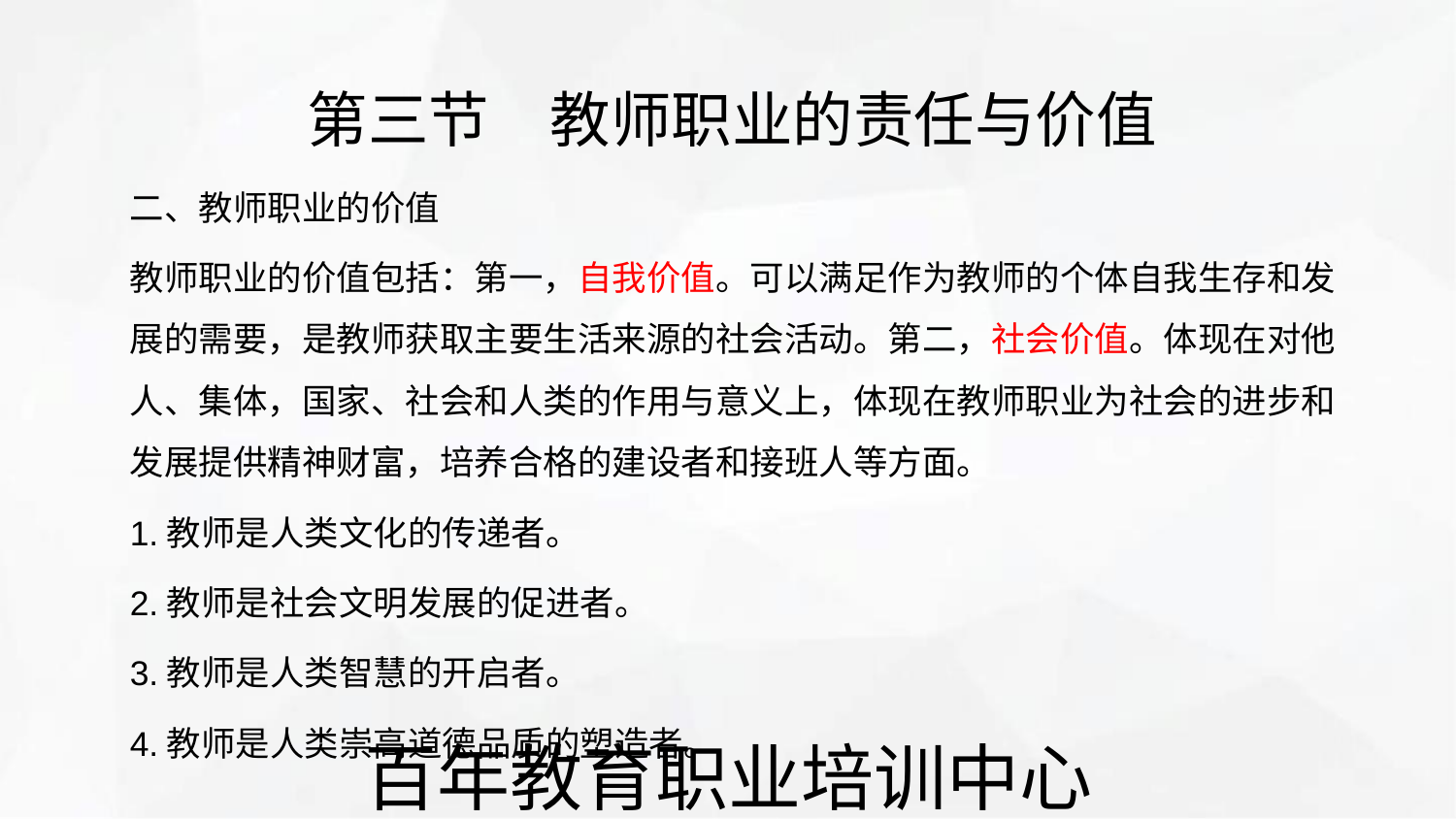

第三节　教师职业的责任与价值
二、教师职业的价值
教师职业的价值包括：第一，自我价值。可以满足作为教师的个体自我生存和发
展的需要，是教师获取主要生活来源的社会活动。第二，社会价值。体现在对他
人、集体，国家、社会和人类的作用与意义上，体现在教师职业为社会的进步和
发展提供精神财富，培养合格的建设者和接班人等方面。
1.教师是人类文化的传递者。
2.教师是社会文明发展的促进者。
3.教师是人类智慧的开启者。
4.教师是人类崇高道德品质的塑造者。
百年教育职业培训中心